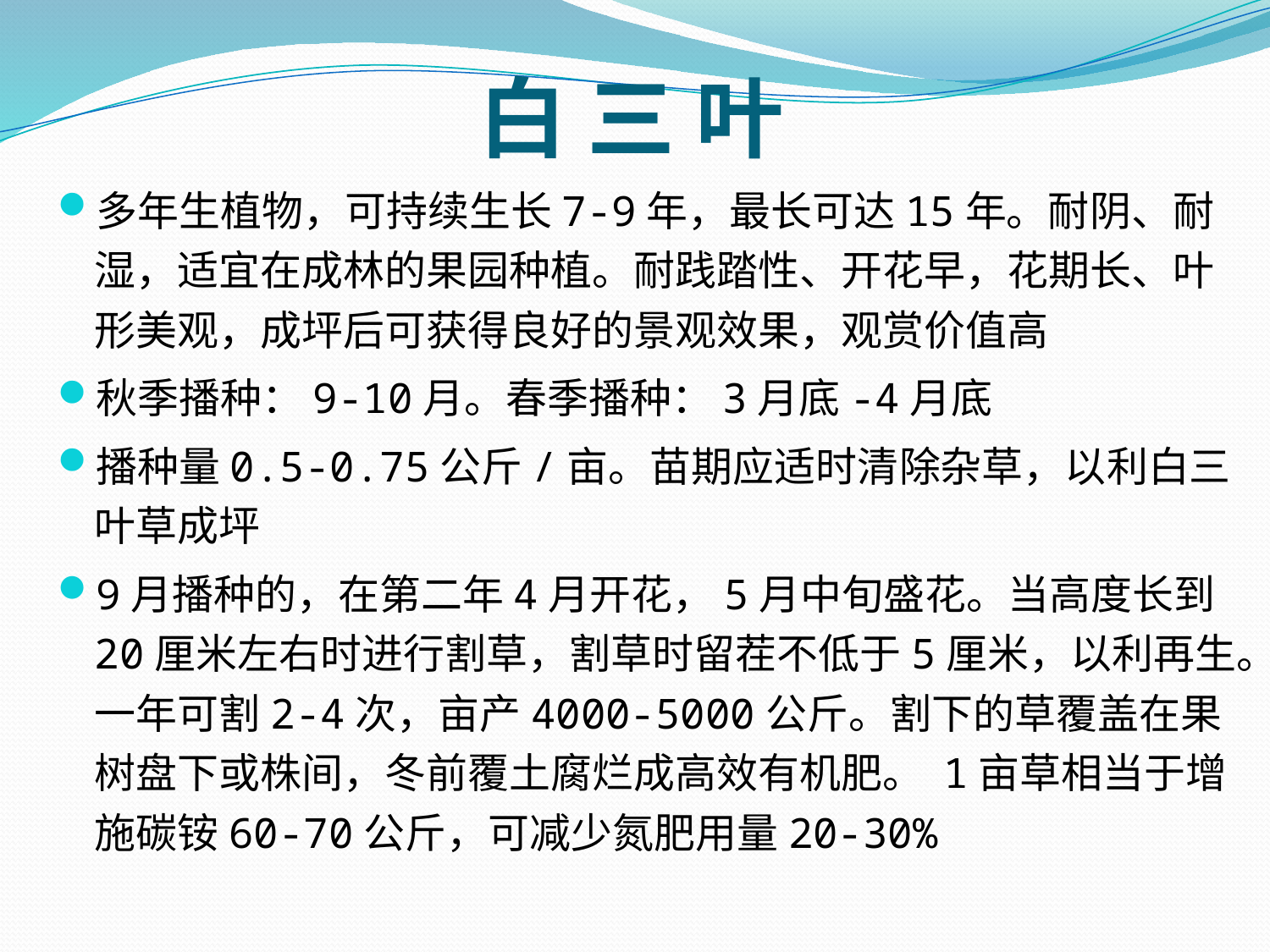

# 白 三 叶
多年生植物，可持续生长7-9年，最长可达15年。耐阴、耐湿，适宜在成林的果园种植。耐践踏性、开花早，花期长、叶形美观，成坪后可获得良好的景观效果，观赏价值高
秋季播种：9-10月。春季播种：3月底-4月底
播种量0.5-0.75公斤/亩。苗期应适时清除杂草，以利白三叶草成坪
9月播种的，在第二年4月开花，5月中旬盛花。当高度长到20厘米左右时进行割草，割草时留茬不低于5厘米，以利再生。一年可割2-4次，亩产4000-5000公斤。割下的草覆盖在果树盘下或株间，冬前覆土腐烂成高效有机肥。 1亩草相当于增施碳铵60-70公斤，可减少氮肥用量20-30%